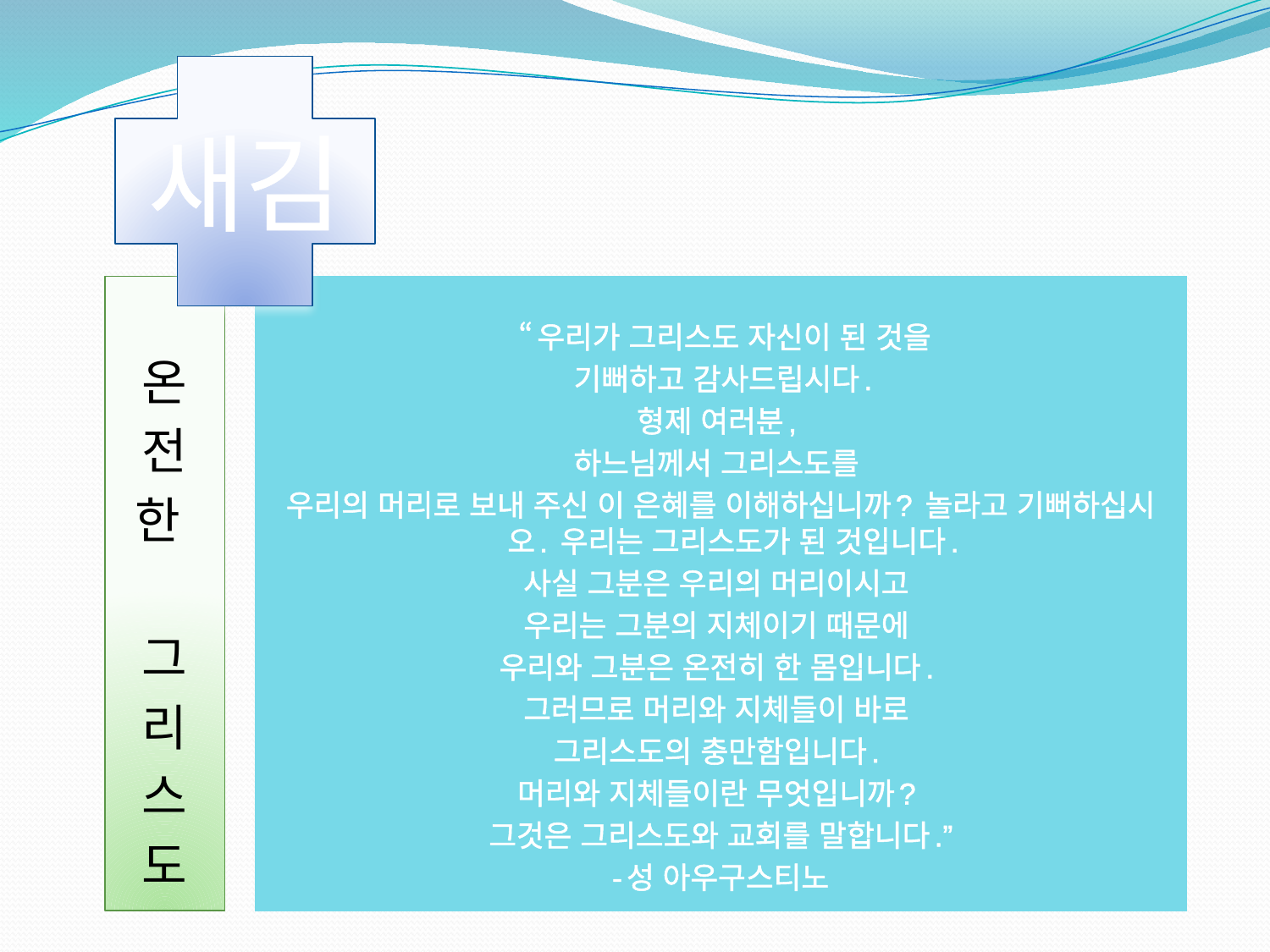

새김

온
전
한

그
리
스
도

 “우리가 그리스도 자신이 된 것을
 기뻐하고 감사드립시다.
형제 여러분,
하느님께서 그리스도를
우리의 머리로 보내 주신 이 은혜를 이해하십니까? 놀라고 기뻐하십시오. 우리는 그리스도가 된 것입니다.
사실 그분은 우리의 머리이시고
우리는 그분의 지체이기 때문에
우리와 그분은 온전히 한 몸입니다.
그러므로 머리와 지체들이 바로
그리스도의 충만함입니다.
머리와 지체들이란 무엇입니까?
그것은 그리스도와 교회를 말합니다.”
-성 아우구스티노